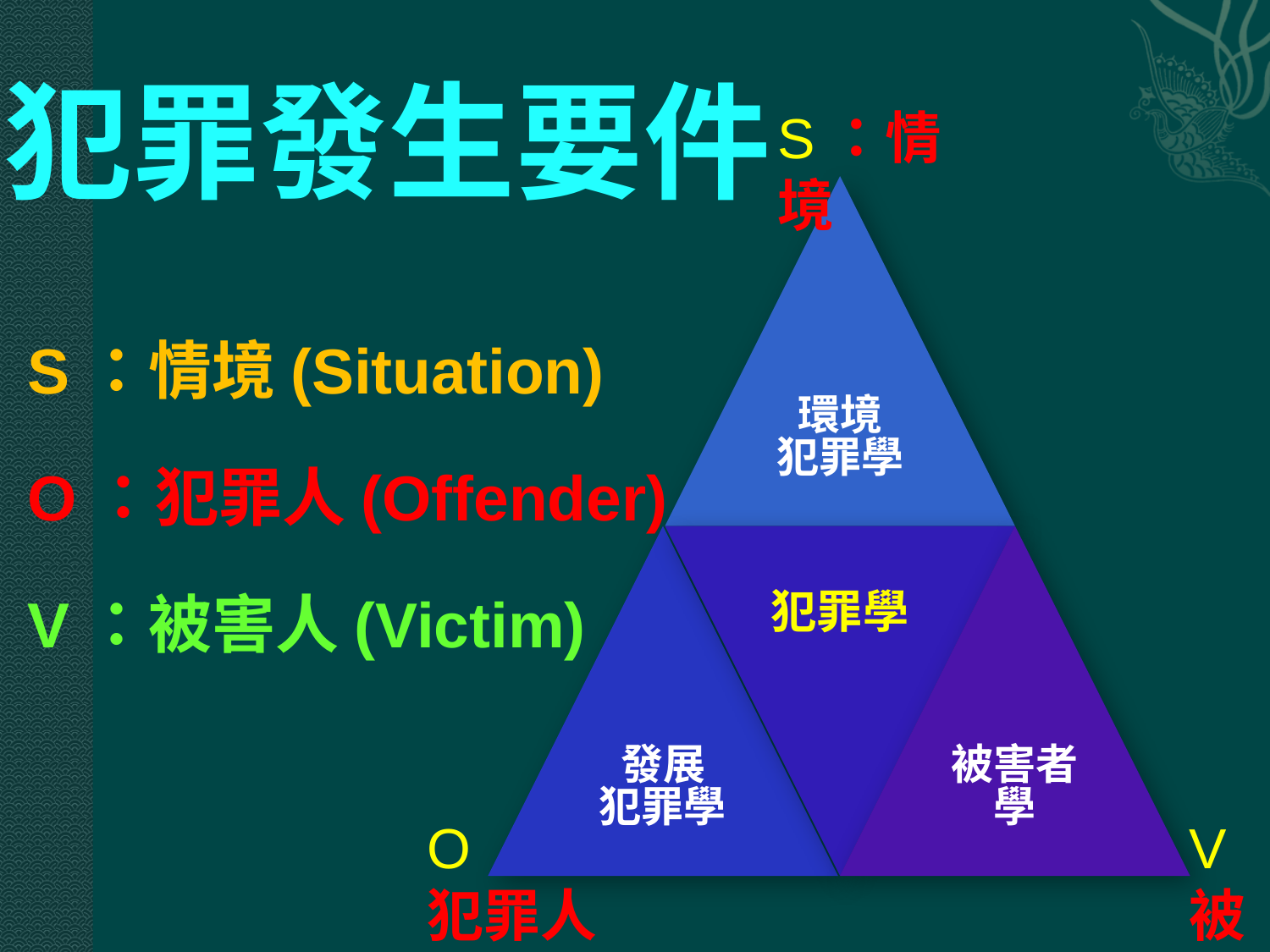

# 犯罪發生要件
S：情境
環境
犯罪學
發展
犯罪學
犯罪學
被害者學
S：情境(Situation)
O：犯罪人(Offender)
V：被害人(Victim)
O
犯罪人
V
被害人